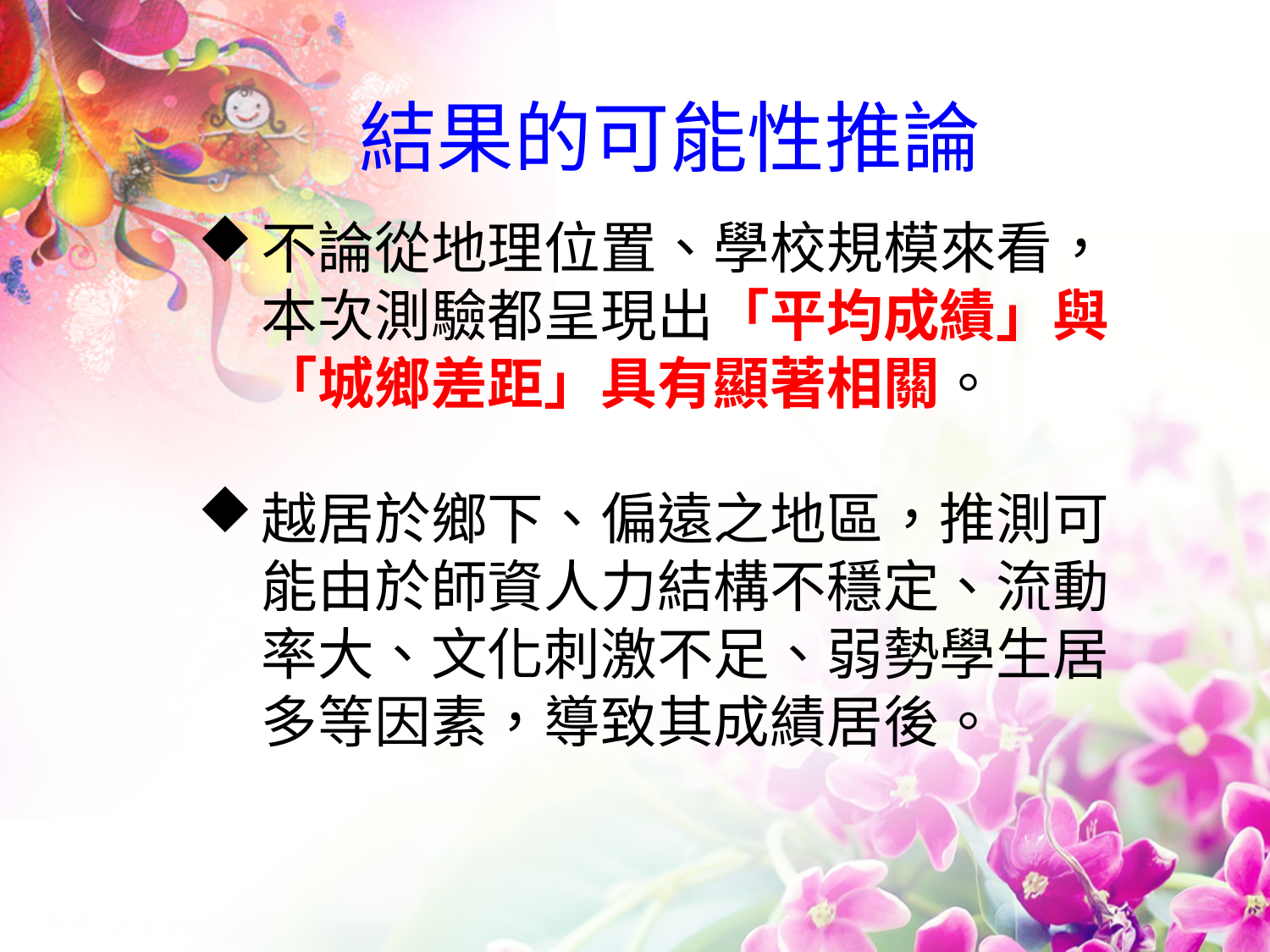

# 結果的可能性推論
不論從地理位置、學校規模來看，本次測驗都呈現出「平均成績」與「城鄉差距」具有顯著相關。

越居於鄉下、偏遠之地區，推測可能由於師資人力結構不穩定、流動率大、文化刺激不足、弱勢學生居多等因素，導致其成績居後。